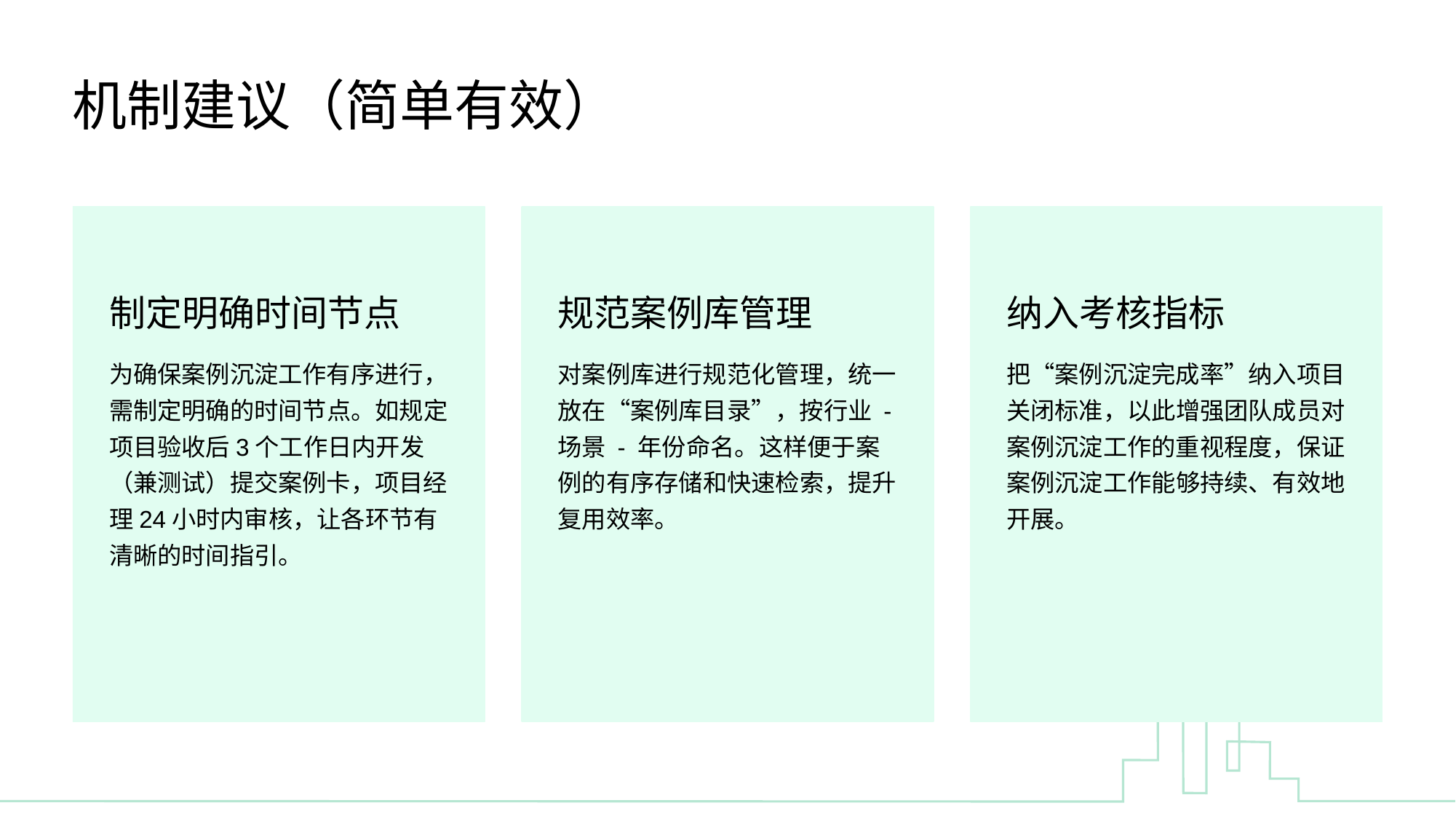

机制建议（简单有效）

制定明确时间节点
规范案例库管理
纳入考核指标
为确保案例沉淀工作有序进行，需制定明确的时间节点。如规定项目验收后3个工作日内开发（兼测试）提交案例卡，项目经理24小时内审核，让各环节有清晰的时间指引。
对案例库进行规范化管理，统一放在“案例库目录”，按行业 - 场景 - 年份命名。这样便于案例的有序存储和快速检索，提升复用效率。
把“案例沉淀完成率”纳入项目关闭标准，以此增强团队成员对案例沉淀工作的重视程度，保证案例沉淀工作能够持续、有效地开展。